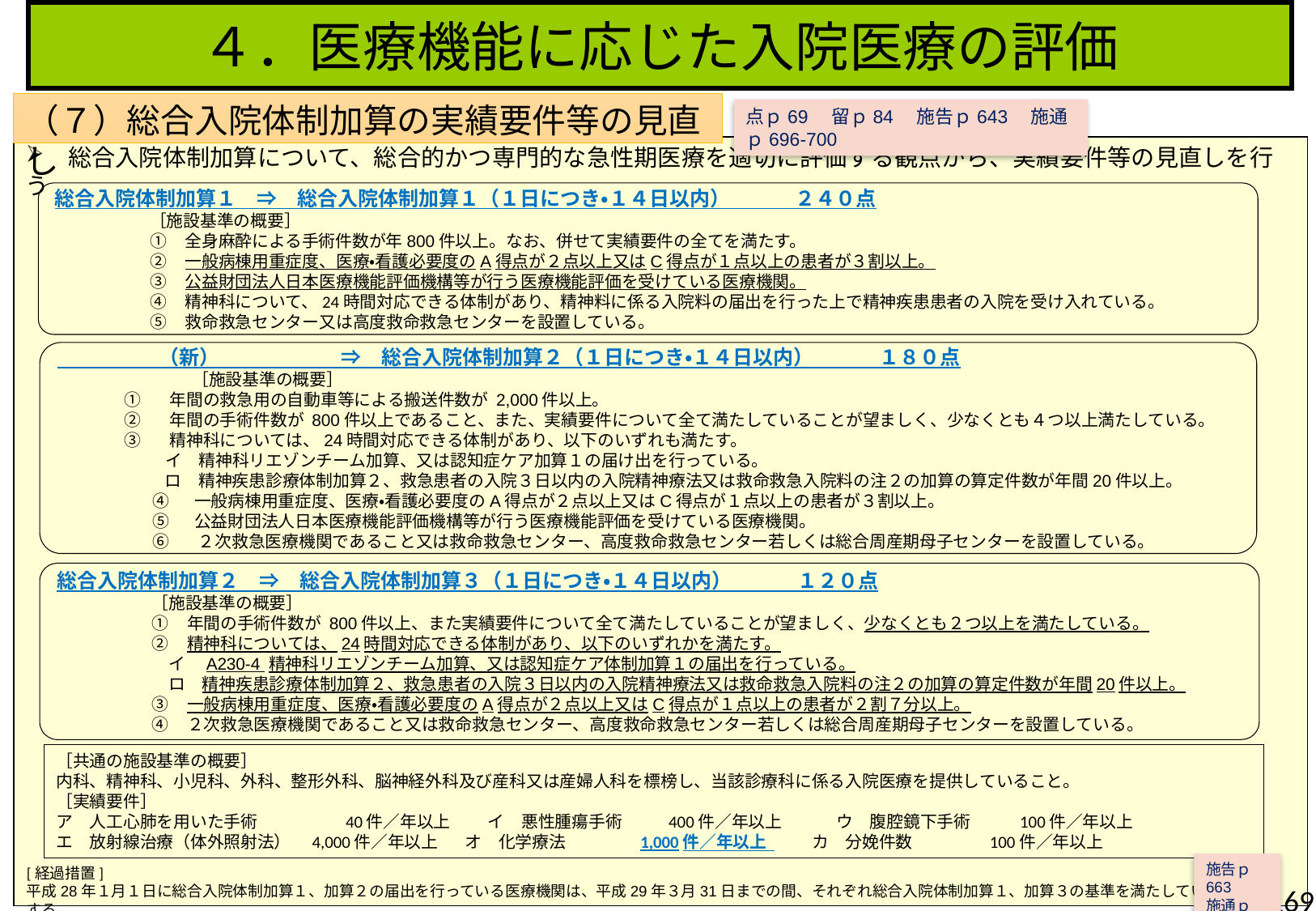

４．医療機能に応じた入院医療の評価
（７）総合入院体制加算の実績要件等の見直し
点ｐ69　留ｐ84　施告ｐ643　施通ｐ696-700
　総合入院体制加算について、総合的かつ専門的な急性期医療を適切に評価する観点から、実績要件等の見直しを行う

総合入院体制加算１　⇒　総合入院体制加算１（１日につき・１４日以内） 　　　２４０点
［施設基準の概要］
全身麻酔による手術件数が年800件以上。なお、併せて実績要件の全てを満たす。
一般病棟用重症度、医療・看護必要度のA得点が２点以上又はC得点が１点以上の患者が３割以上。
公益財団法人日本医療機能評価機構等が行う医療機能評価を受けている医療機関。
精神科について、24時間対応できる体制があり、精神料に係る入院料の届出を行った上で精神疾患患者の入院を受け入れている。
救命救急センター又は高度救命救急センターを設置している。
　　　　　（新）　　　　　　⇒　総合入院体制加算２（１日につき・１４日以内） 　　　１８０点
　　　　　　　　［施設基準の概要］
　年間の救急用の自動車等による搬送件数が 2,000件以上。
　年間の手術件数が 800件以上であること、また、実績要件について全て満たしていることが望ましく、少なくとも４つ以上満たしている。
　精神科については、24時間対応できる体制があり、以下のいずれも満たす。
イ　精神科リエゾンチーム加算、又は認知症ケア加算１の届け出を行っている。
ロ　精神疾患診療体制加算２、救急患者の入院３日以内の入院精神療法又は救命救急入院料の注２の加算の算定件数が年間20件以上。
　一般病棟用重症度、医療・看護必要度のA得点が２点以上又はC得点が１点以上の患者が３割以上。
　公益財団法人日本医療機能評価機構等が行う医療機能評価を受けている医療機関。
⑥　  ２次救急医療機関であること又は救命救急センター、高度救命救急センター若しくは総合周産期母子センターを設置している。
総合入院体制加算２　⇒　総合入院体制加算３（１日につき・１４日以内） 　　　１２０点
［施設基準の概要］
年間の手術件数が 800件以上、また実績要件について全て満たしていることが望ましく、少なくとも２つ以上を満たしている。
精神科については、24時間対応できる体制があり、以下のいずれかを満たす。
　イ　A230-4 精神科リエゾンチーム加算、又は認知症ケア体制加算１の届出を行っている。
　ロ　精神疾患診療体制加算２、救急患者の入院３日以内の入院精神療法又は救命救急入院料の注２の加算の算定件数が年間20件以上。
一般病棟用重症度、医療・看護必要度のA得点が２点以上又はC得点が１点以上の患者が２割７分以上。
２次救急医療機関であること又は救命救急センター、高度救命救急センター若しくは総合周産期母子センターを設置している。
［共通の施設基準の概要］
内科、精神科、小児科、外科、整形外科、脳神経外科及び産科又は産婦人科を標榜し、当該診療科に係る入院医療を提供していること。
［実績要件］
ア　人工心肺を用いた手術　　　　　40件／年以上　　 イ　悪性腫瘍手術           400件／年以上　　 　ウ　腹腔鏡下手術   　　100件／年以上
エ　放射線治療（体外照射法）　4,000件／年以上       オ　化学療法　              1,000件／年以上  　 　カ　分娩件数                   100件／年以上
施告ｐ663
施通ｐ677
[経過措置]
平成28年１月１日に総合入院体制加算１、加算２の届出を行っている医療機関は、平成29年３月31日までの間、それぞれ総合入院体制加算１、加算３の基準を満たしているものとする。
169